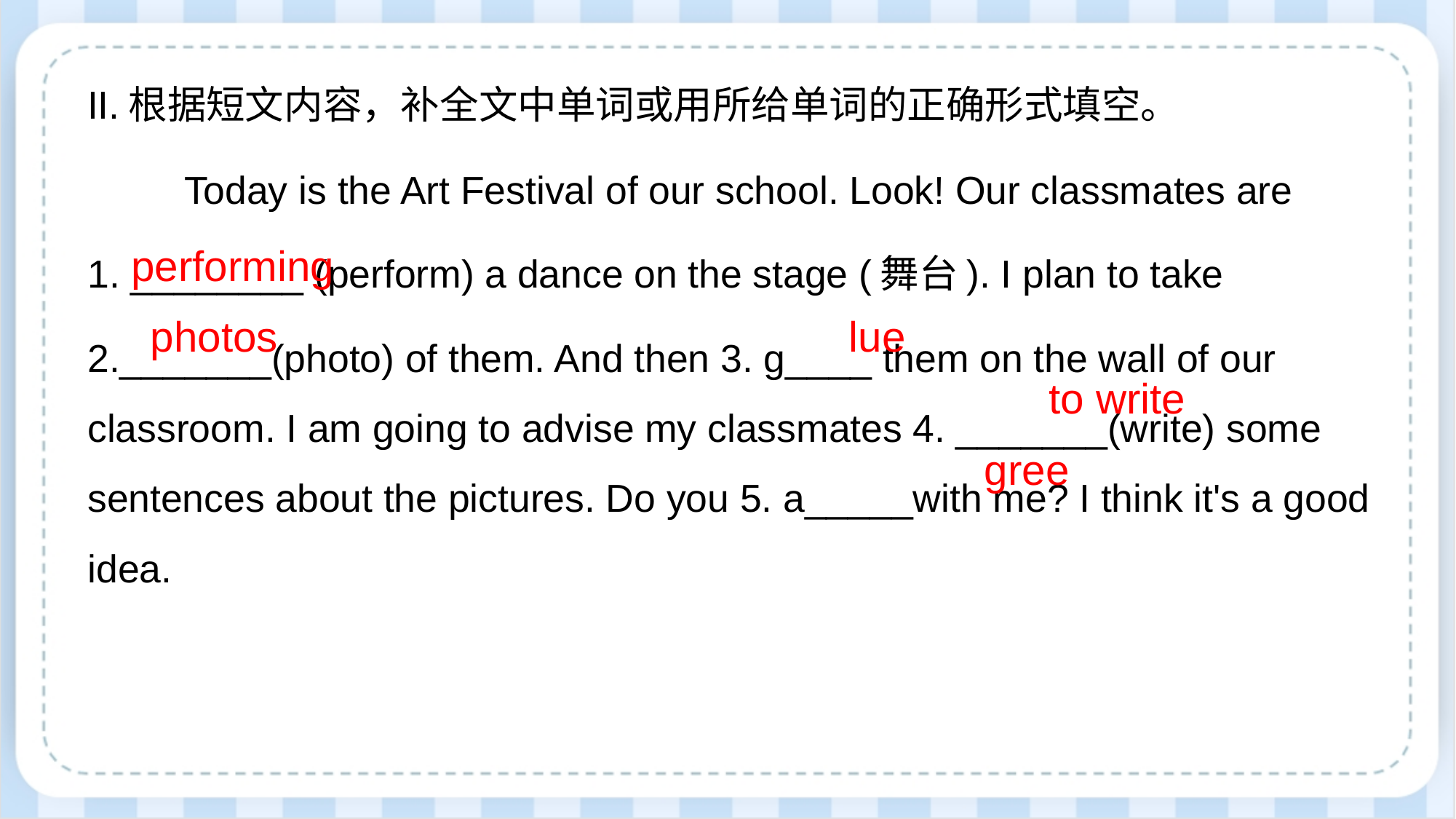

II.根据短文内容，补全文中单词或用所给单词的正确形式填空。
         Today is the Art Festival of our school. Look! Our classmates are
1. ________ (perform) a dance on the stage (舞台). I plan to take
2._______(photo) of them. And then 3. g____ them on the wall of our classroom. I am going to advise my classmates 4. _______(write) some sentences about the pictures. Do you 5. a_____with me? I think it's a good idea.

performing
photos
lue
to write
gree